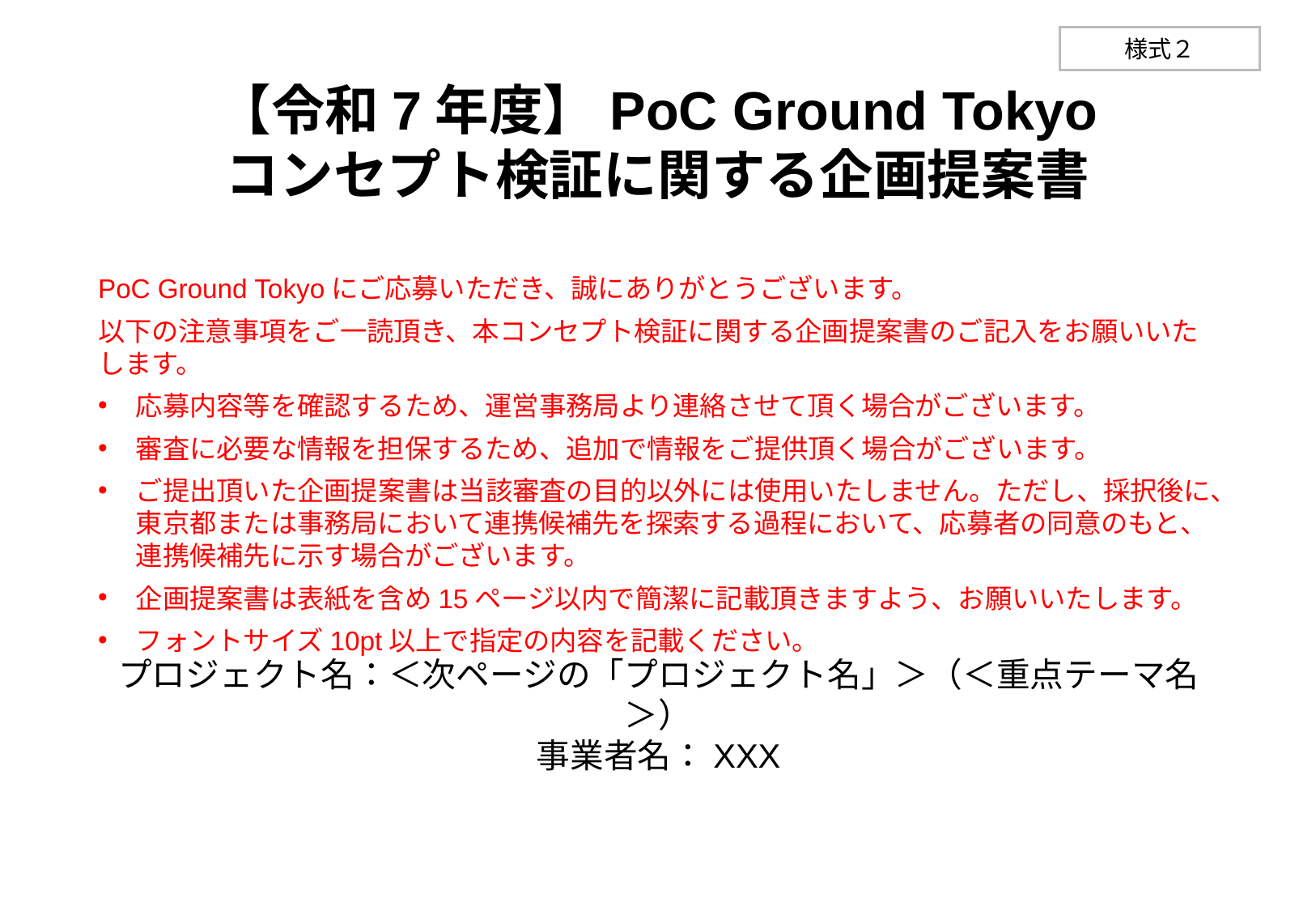

様式２
【令和7年度】PoC Ground Tokyo
コンセプト検証に関する企画提案書
PoC Ground Tokyoにご応募いただき、誠にありがとうございます。
以下の注意事項をご一読頂き、本コンセプト検証に関する企画提案書のご記入をお願いいたします。
応募内容等を確認するため、運営事務局より連絡させて頂く場合がございます。
審査に必要な情報を担保するため、追加で情報をご提供頂く場合がございます。
ご提出頂いた企画提案書は当該審査の目的以外には使用いたしません。ただし、採択後に、東京都または事務局において連携候補先を探索する過程において、応募者の同意のもと、連携候補先に示す場合がございます。
企画提案書は表紙を含め15ページ以内で簡潔に記載頂きますよう、お願いいたします。
フォントサイズ10pt以上で指定の内容を記載ください。

プロジェクト名：＜次ページの「プロジェクト名」＞（＜重点テーマ名＞）
事業者名：XXX